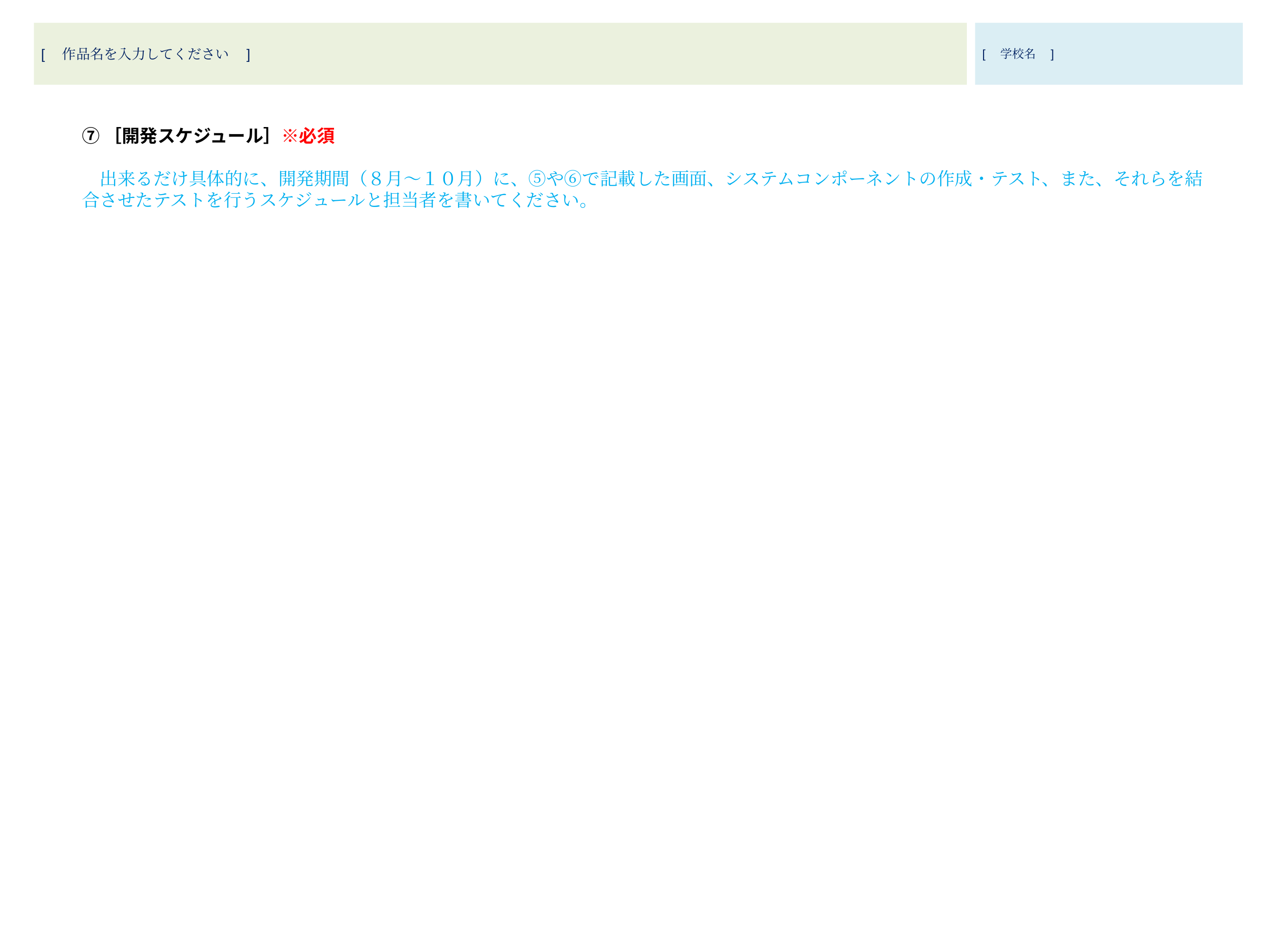

[　作品名を入力してください　]
[　学校名　]
⑦［開発スケジュール］※必須

　出来るだけ具体的に、開発期間（８月～１０月）に、⑤や⑥で記載した画面、システムコンポーネントの作成・テスト、また、それらを結合させたテストを行うスケジュールと担当者を書いてください。